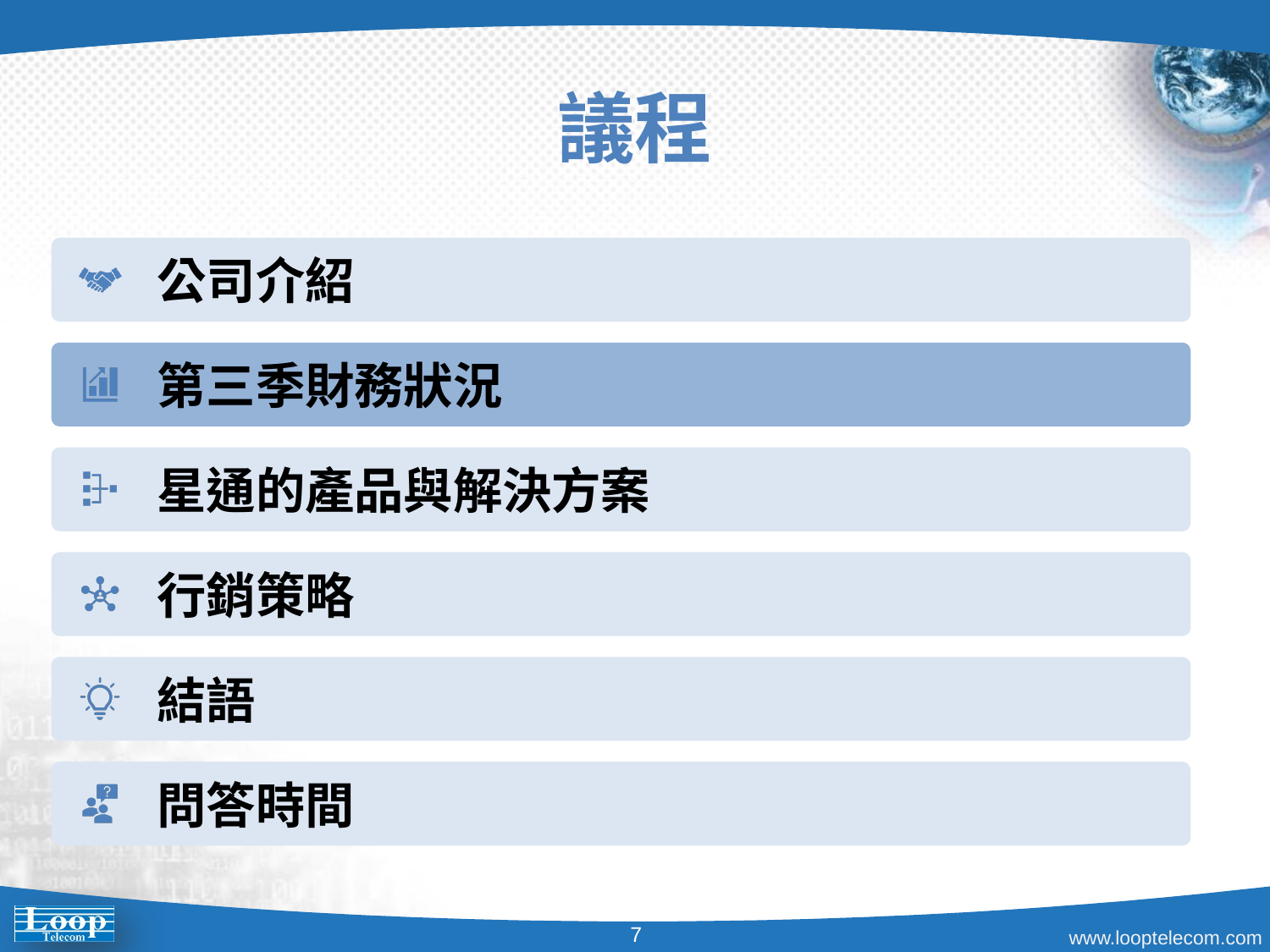

議程
公司介紹
第三季財務狀況
星通的產品與解決方案
行銷策略
結語
問答時間
7